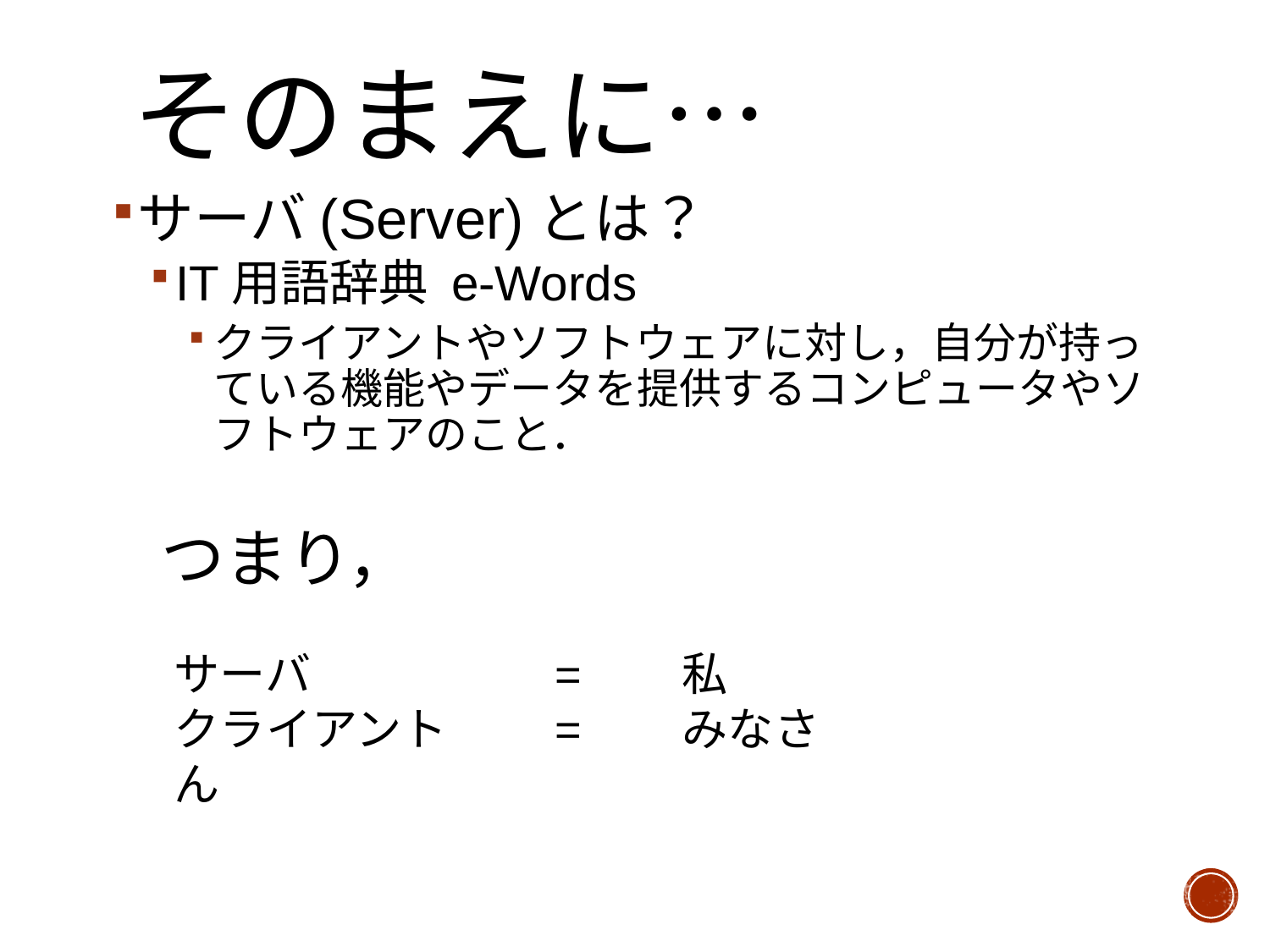

# そのまえに…
サーバ(Server)とは？
IT用語辞典 e-Words
クライアントやソフトウェアに対し，自分が持っている機能やデータを提供するコンピュータやソフトウェアのこと．
つまり，

サーバ 		= 	私
クライアント	= 	みなさん